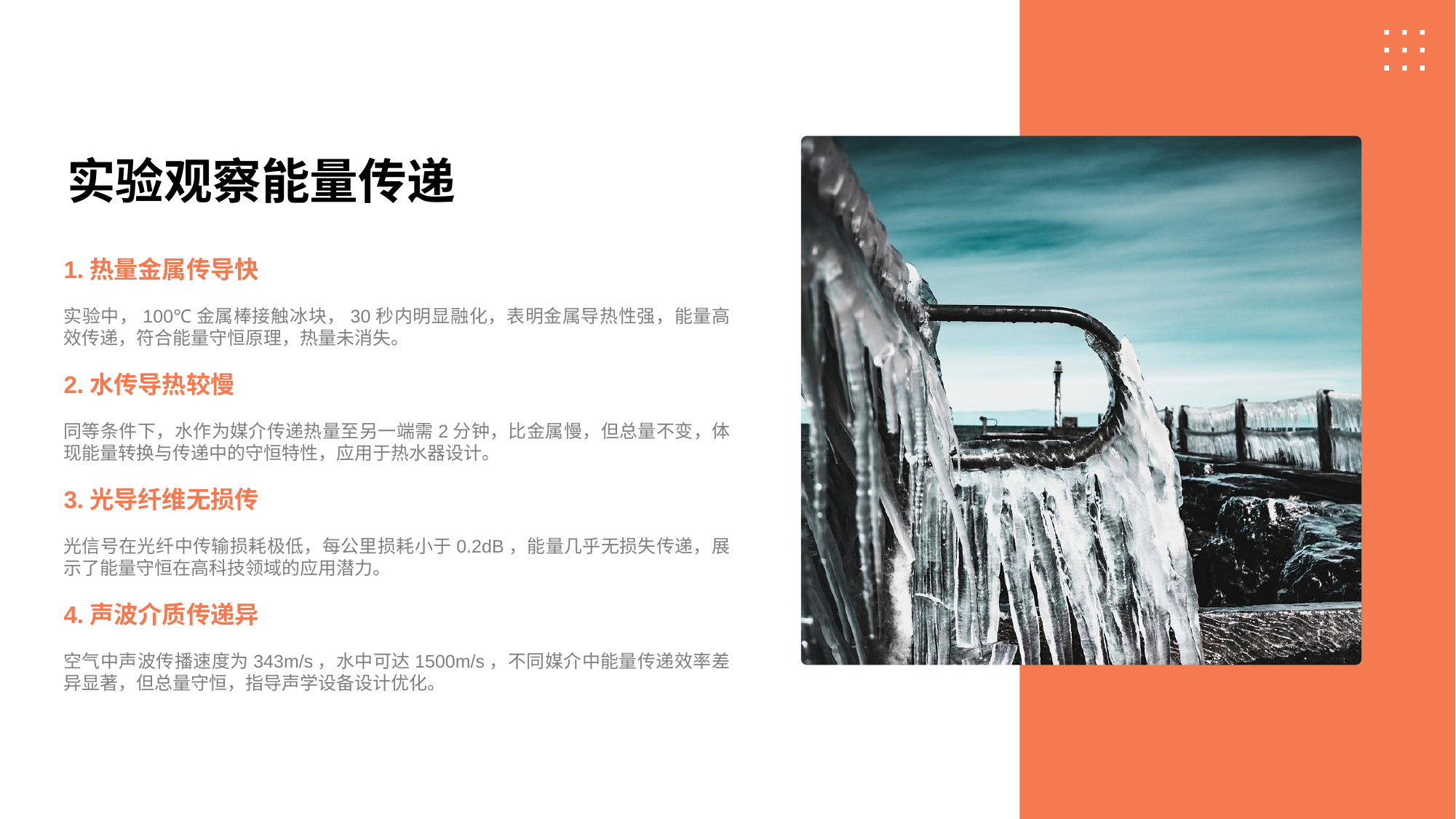

实验观察能量传递

1.热量金属传导快
实验中，100℃金属棒接触冰块，30秒内明显融化，表明金属导热性强，能量高效传递，符合能量守恒原理，热量未消失。
2.水传导热较慢
同等条件下，水作为媒介传递热量至另一端需2分钟，比金属慢，但总量不变，体现能量转换与传递中的守恒特性，应用于热水器设计。
3.光导纤维无损传
光信号在光纤中传输损耗极低，每公里损耗小于0.2dB，能量几乎无损失传递，展示了能量守恒在高科技领域的应用潜力。
4.声波介质传递异
空气中声波传播速度为343m/s，水中可达1500m/s，不同媒介中能量传递效率差异显著，但总量守恒，指导声学设备设计优化。